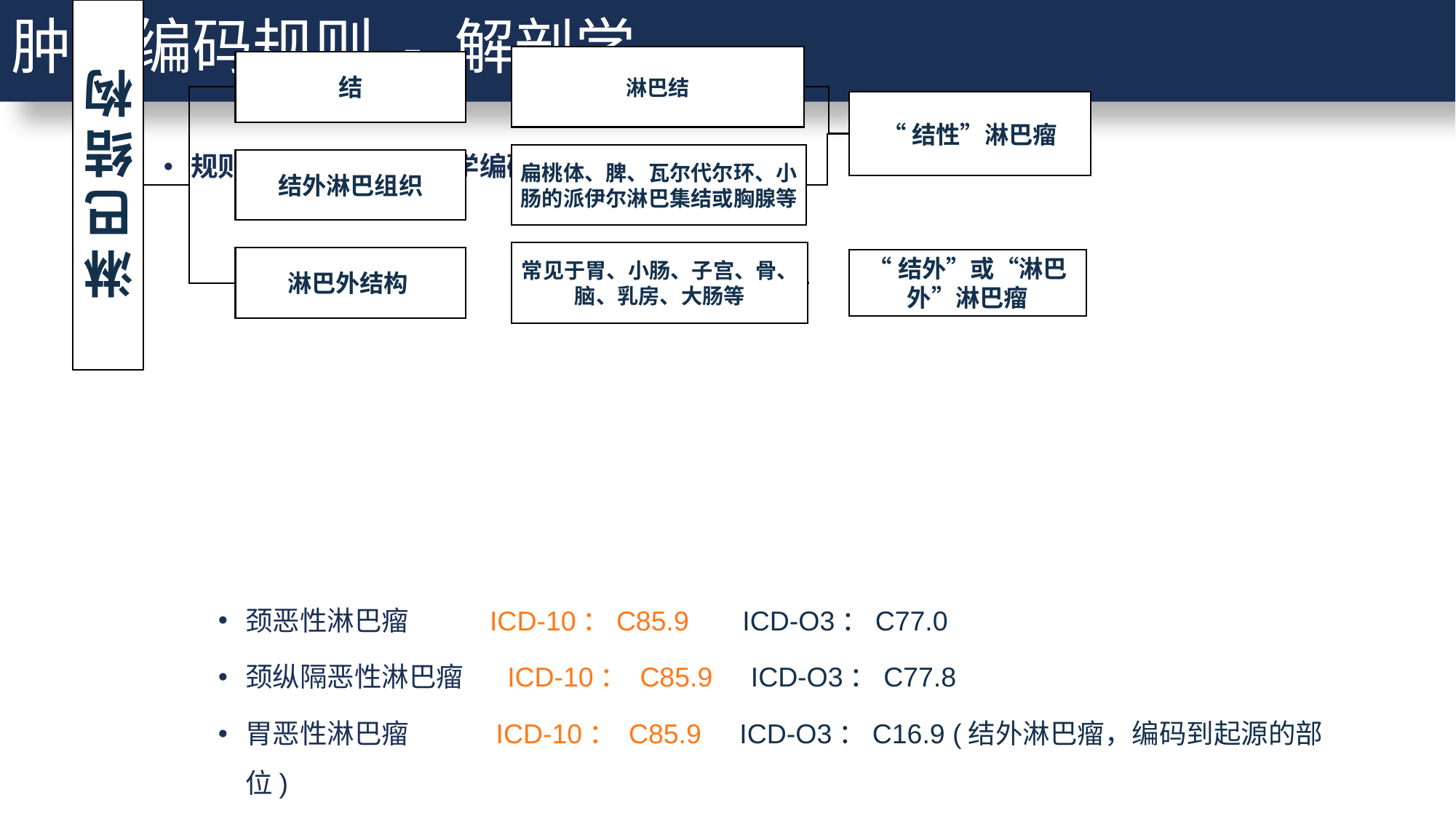

肿瘤编码规则 - 解剖学
规则5. 淋巴瘤的解剖学编码

颈恶性淋巴瘤            ICD-10：C85.9       ICD-O3：C77.0
颈纵隔恶性淋巴瘤      ICD-10： C85.9     ICD-O3：C77.8
胃恶性淋巴瘤             ICD-10： C85.9     ICD-O3：C16.9 (结外淋巴瘤，编码到起源的部位)

淋巴结构
结
淋巴结

结外淋巴组织
扁桃体、脾、瓦尔代尔环、小肠的派伊尔淋巴集结或胸腺等
“结性”淋巴瘤
淋巴外结构
常见于胃、小肠、子宫、骨、脑、乳房、大肠等
“结外”或“淋巴外”淋巴瘤